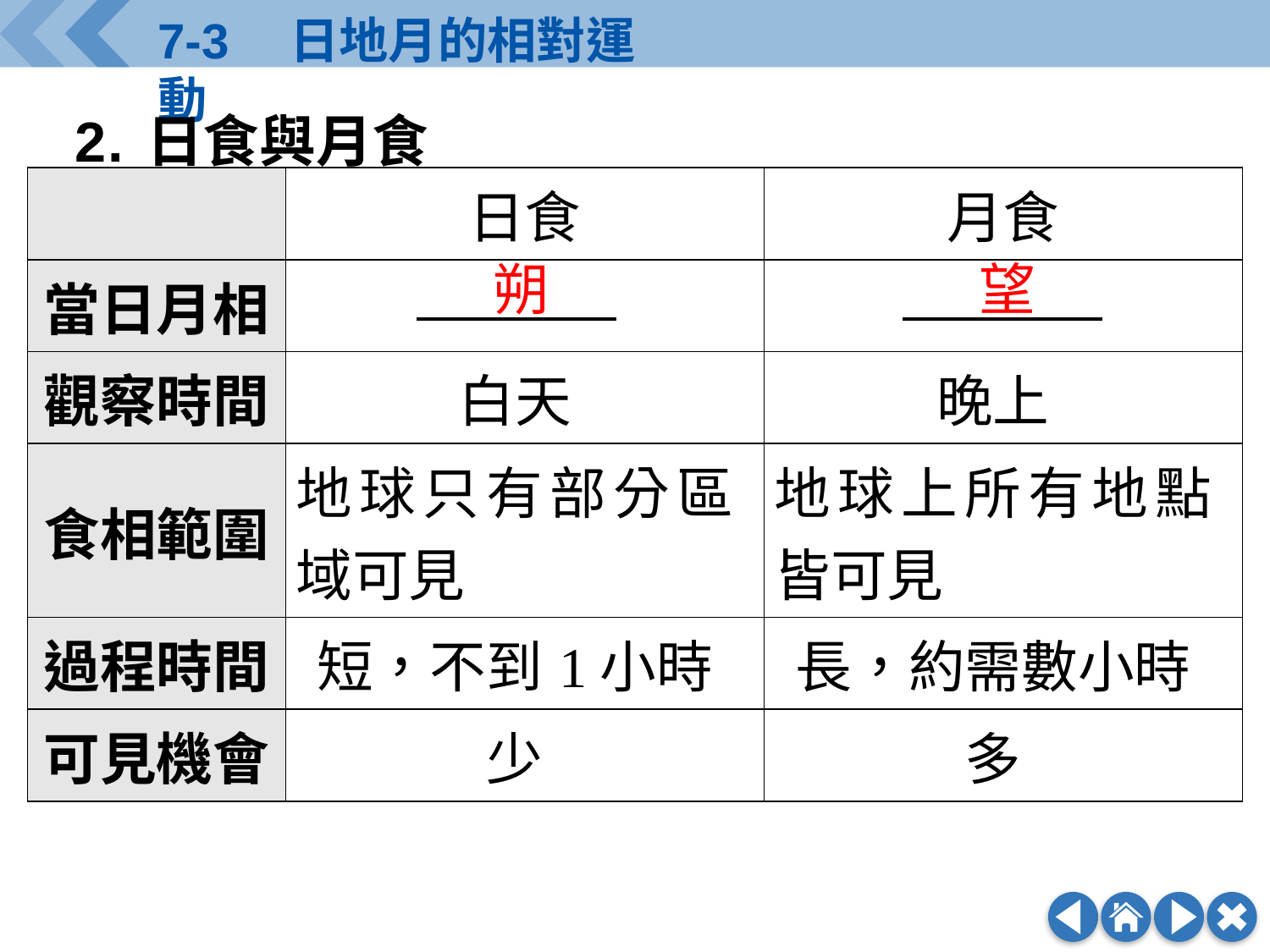

日食與月食
|  | 日食 | 月食 |
| --- | --- | --- |
| 當日月相 |  |  |
| 觀察時間 | 白天 | 晚上 |
| 食相範圍 | 地球只有部分區域可見 | 地球上所有地點皆可見 |
| 過程時間 | 短，不到1小時 | 長，約需數小時 |
| 可見機會 | 少 | 多 |
朔
望